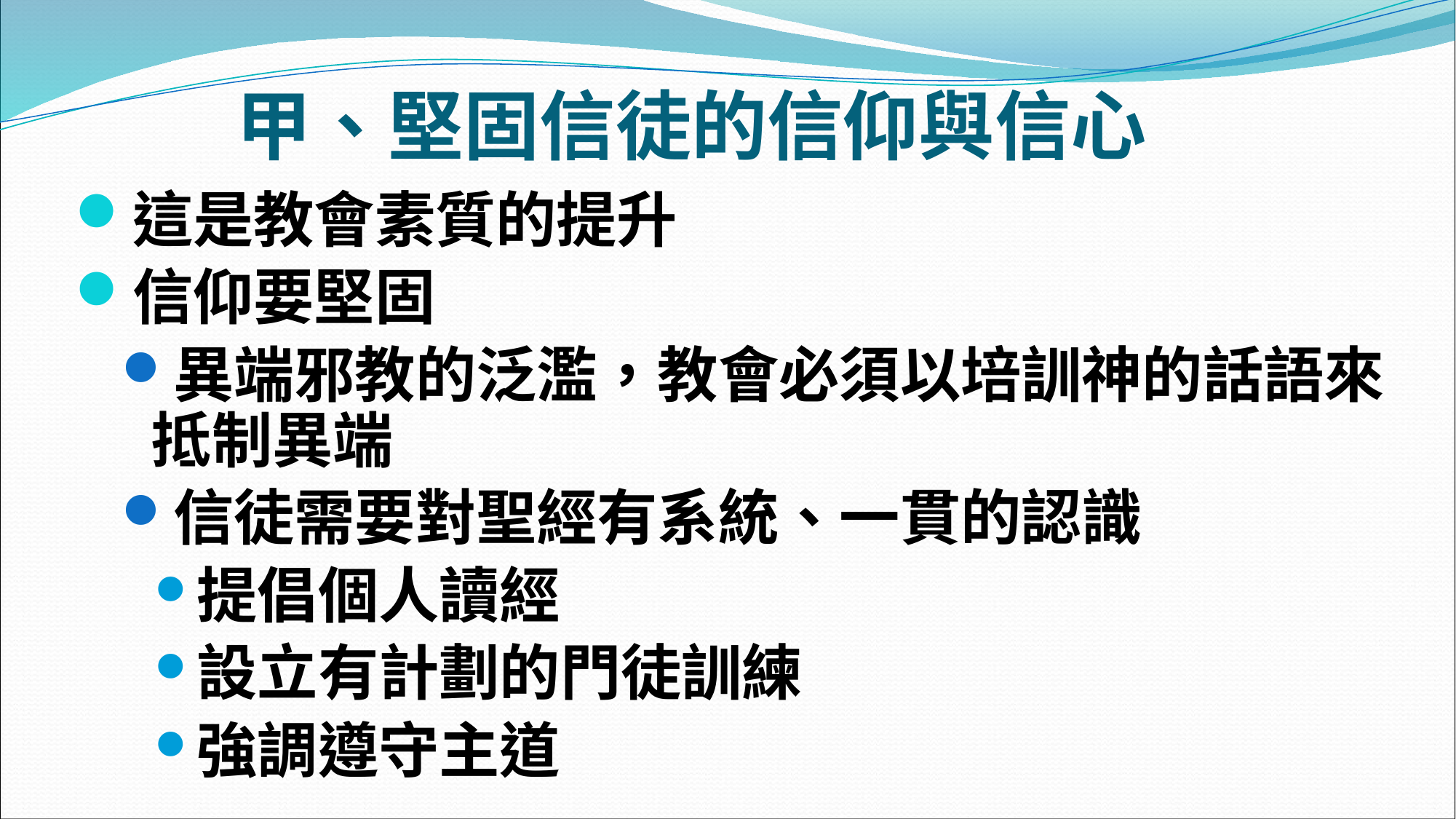

# 甲、堅固信徒的信仰與信心
這是教會素質的提升
信仰要堅固
異端邪教的泛濫，教會必須以培訓神的話語來抵制異端
信徒需要對聖經有系統、一貫的認識
提倡個人讀經
設立有計劃的門徒訓練
強調遵守主道